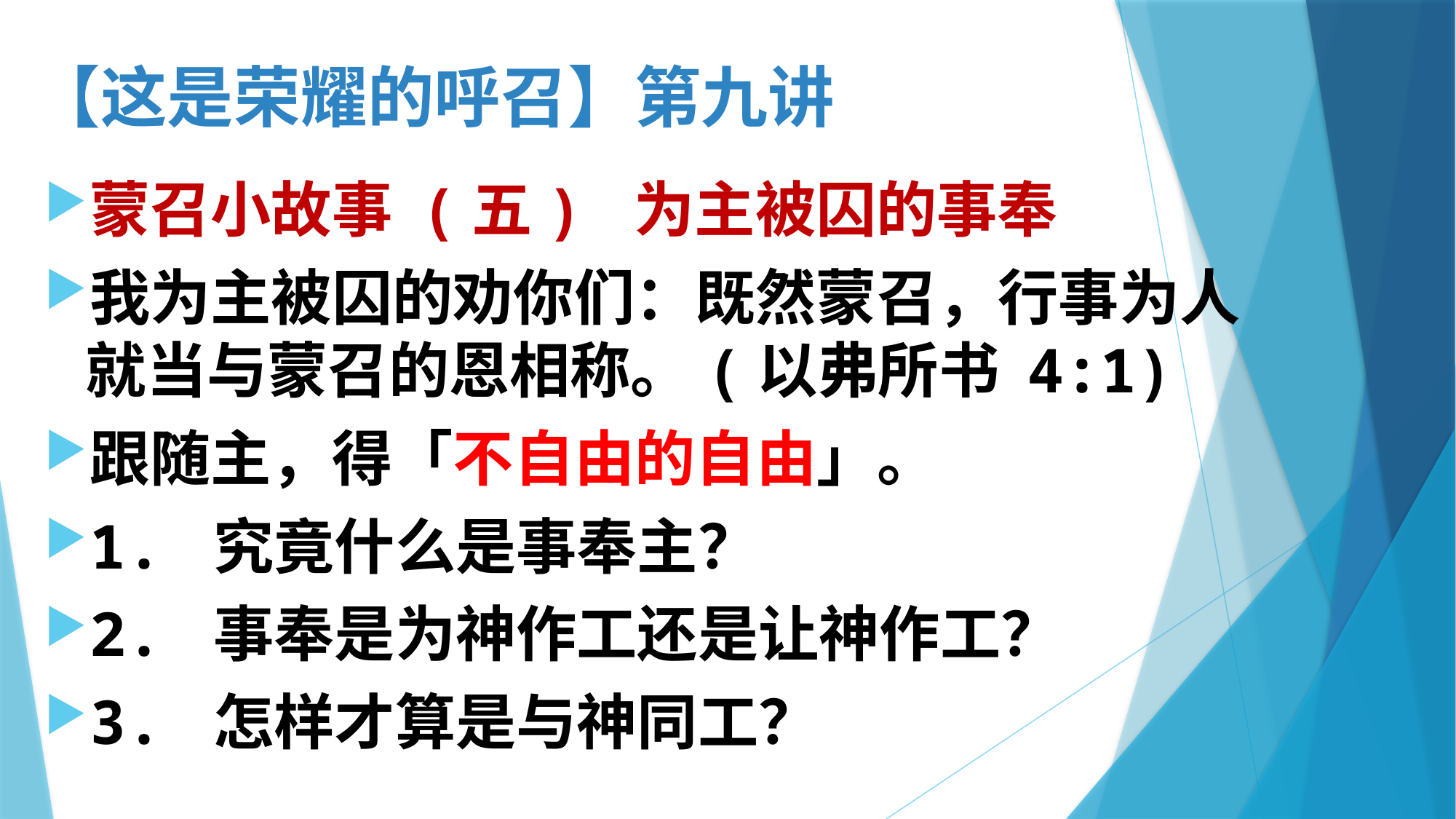

# 【这是荣耀的呼召】第九讲
蒙召小故事 (五) 为主被囚的事奉
我为主被囚的劝你们：既然蒙召，行事为人就当与蒙召的恩相称。(以弗所书 4:1)
跟随主，得「不自由的自由」。
1. 究竟什么是事奉主？
2. 事奉是为神作工还是让神作工？
3. 怎样才算是与神同工？